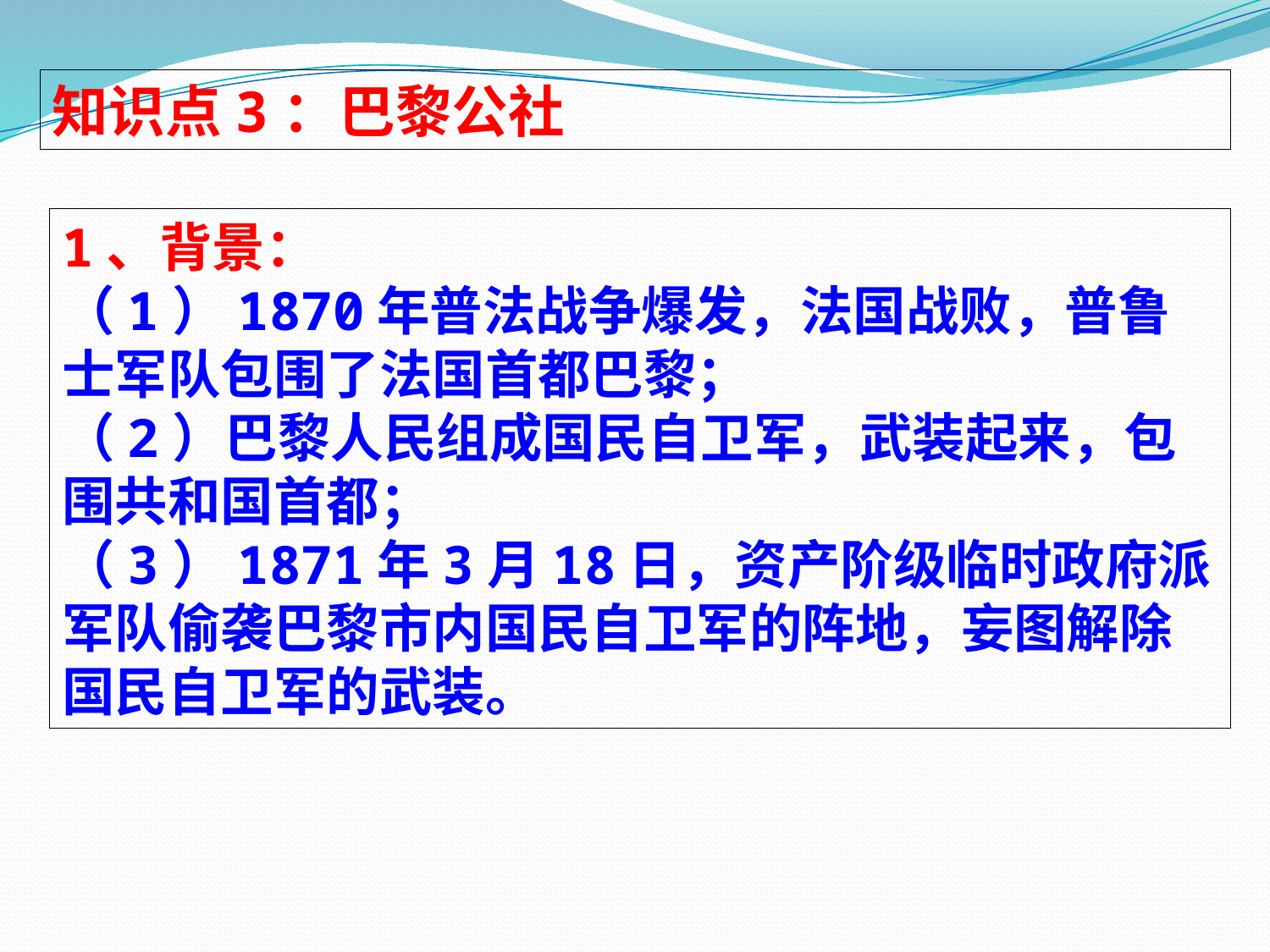

知识点3：巴黎公社
1、背景：
（1）1870年普法战争爆发，法国战败，普鲁士军队包围了法国首都巴黎；
（2）巴黎人民组成国民自卫军，武装起来，包围共和国首都；
（3）1871年3月18日，资产阶级临时政府派军队偷袭巴黎市内国民自卫军的阵地，妄图解除国民自卫军的武装。